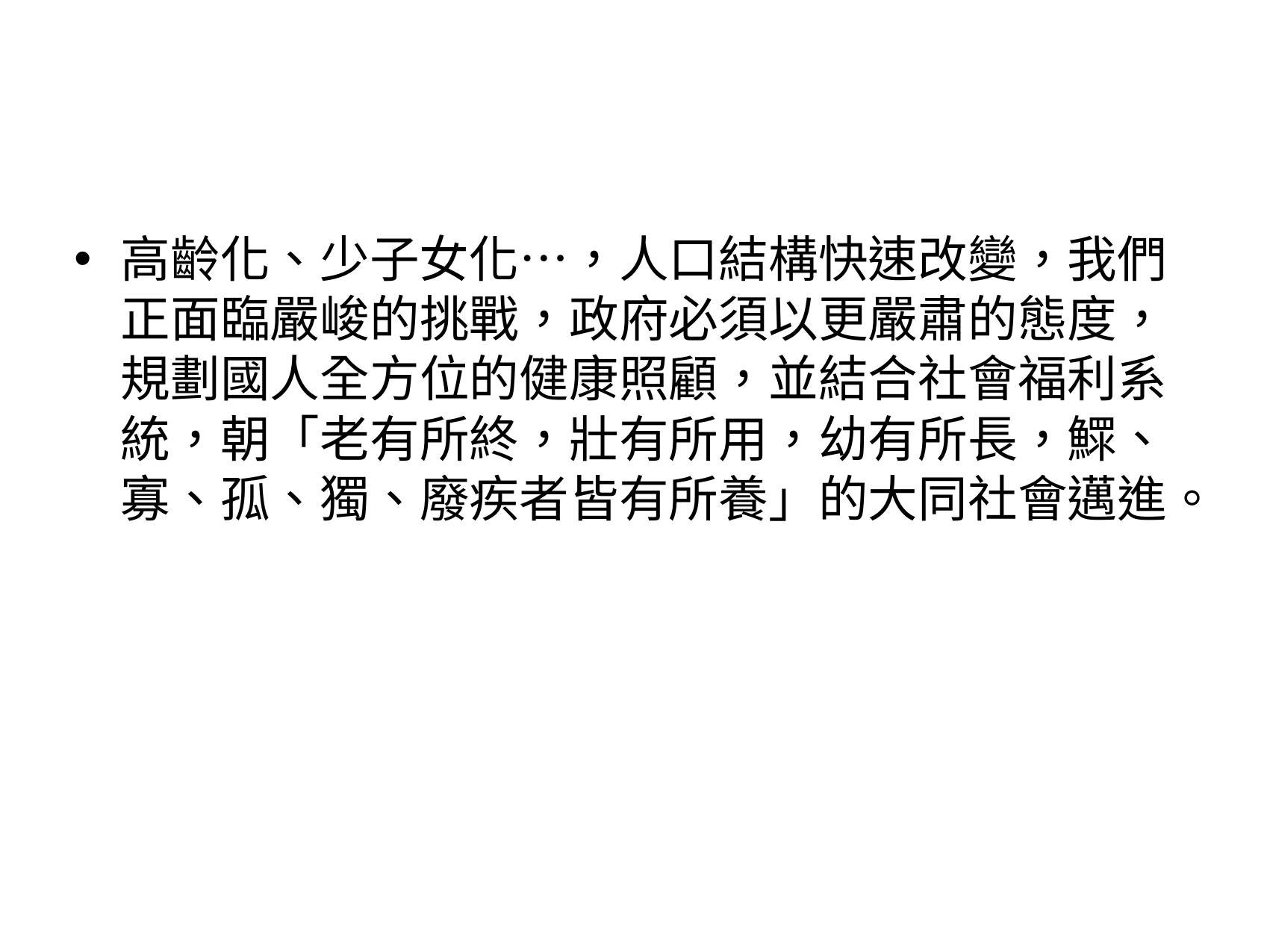

#
高齡化、少子女化…，人口結構快速改變，我們正面臨嚴峻的挑戰，政府必須以更嚴肅的態度，規劃國人全方位的健康照顧，並結合社會福利系統，朝「老有所終，壯有所用，幼有所長，鰥、寡、孤、獨、廢疾者皆有所養」的大同社會邁進。